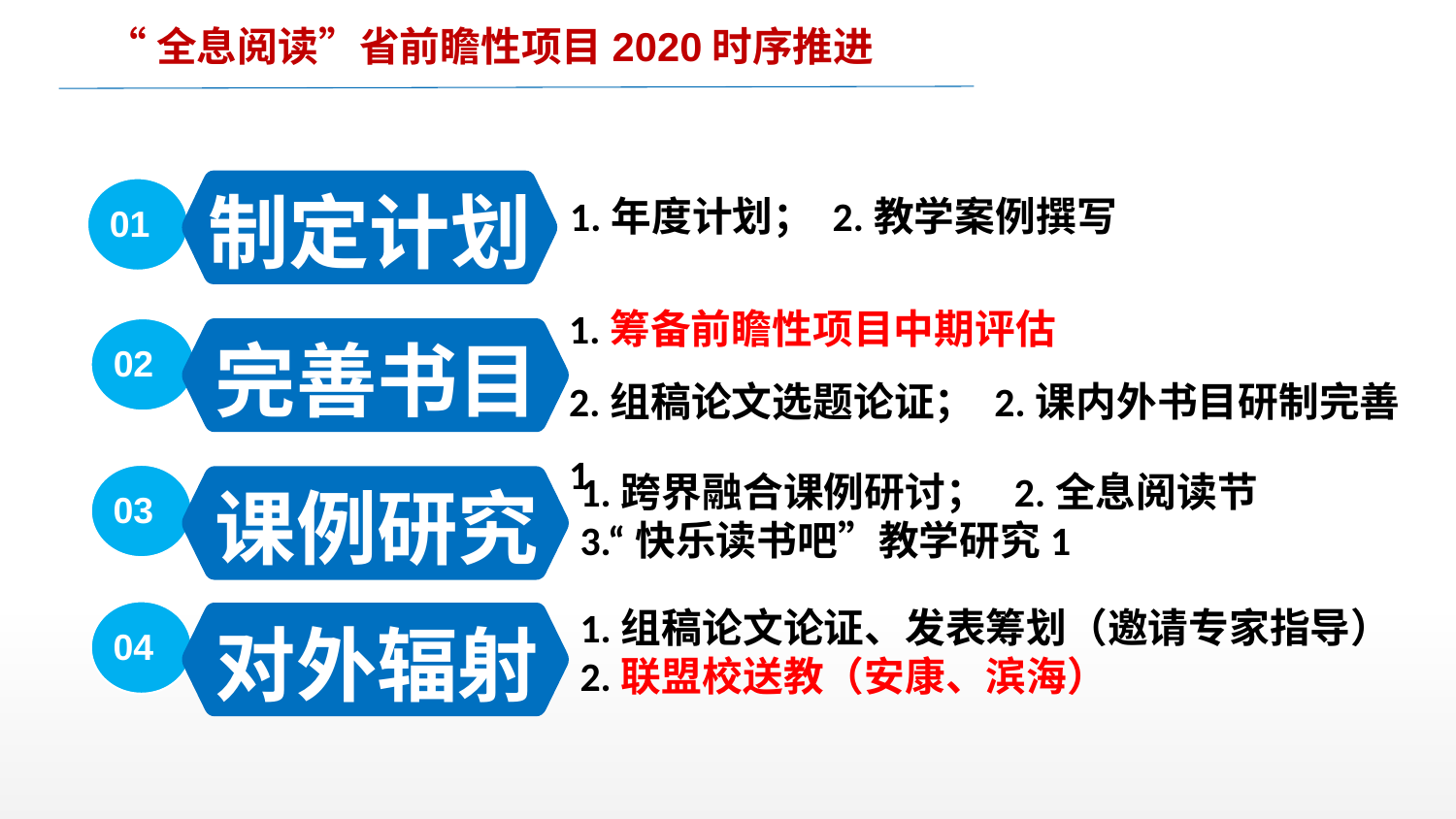

“全息阅读”省前瞻性项目2020时序推进
全人员
1.年度计划； 2.教学案例撰写

01
制定计划
1.筹备前瞻性项目中期评估
2.组稿论文选题论证； 2.课内外书目研制完善1

02

完善书目
全时空

03
1.跨界融合课例研讨；  2.全息阅读节
3.“快乐读书吧”教学研究1

课例研究
主题探究式阅读
任务导向式阅读

04
1.组稿论文论证、发表筹划（邀请专家指导）
2.联盟校送教（安康、滨海）

对外辐射